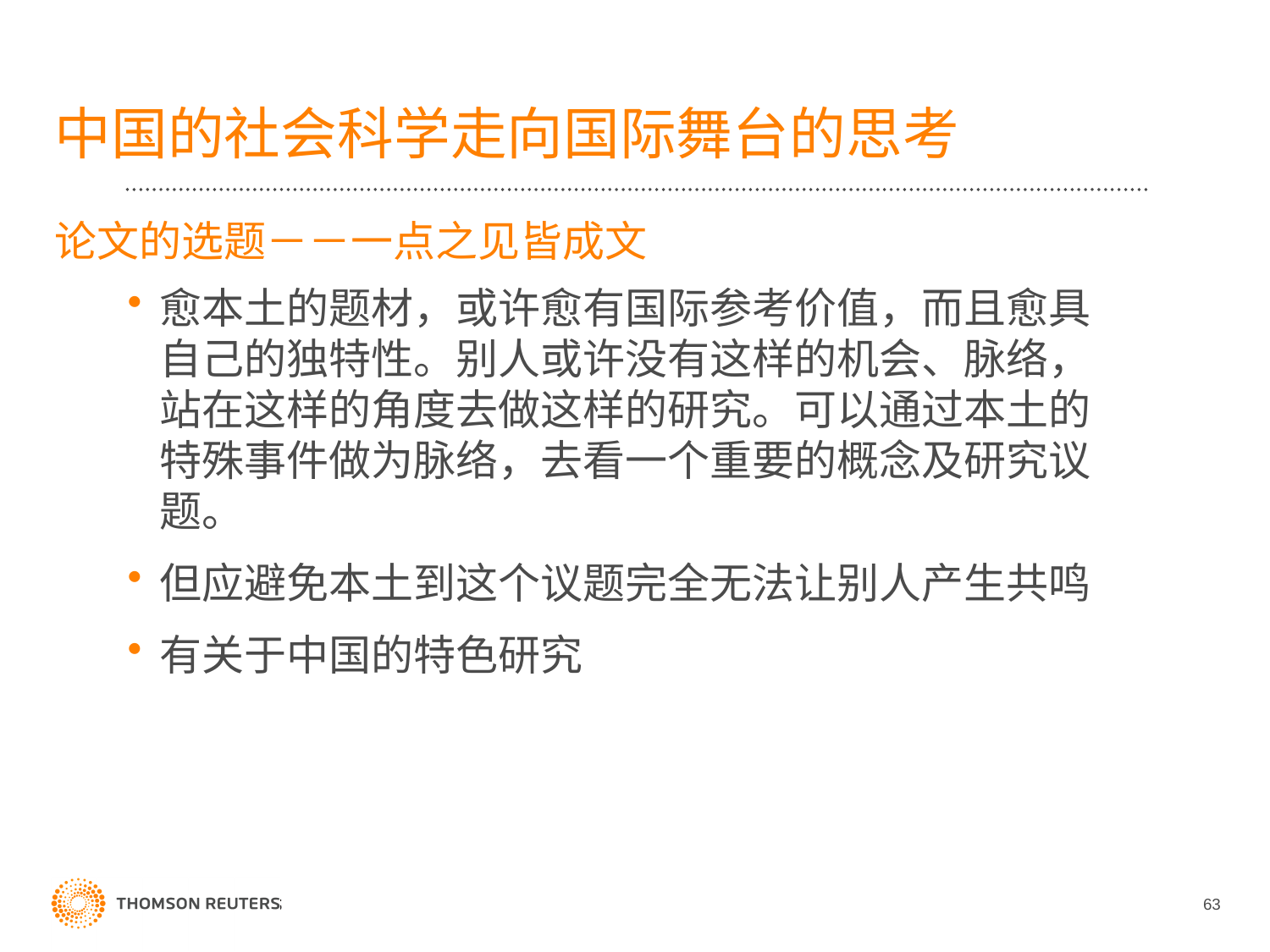

# 中国的社会科学走向国际舞台的思考 论文的选题－－一点之见皆成文
愈本土的题材，或许愈有国际参考价值，而且愈具自己的独特性。别人或许没有这样的机会、脉络，站在这样的角度去做这样的研究。可以通过本土的特殊事件做为脉络，去看一个重要的概念及研究议题。
但应避免本土到这个议题完全无法让别人产生共鸣
有关于中国的特色研究
63